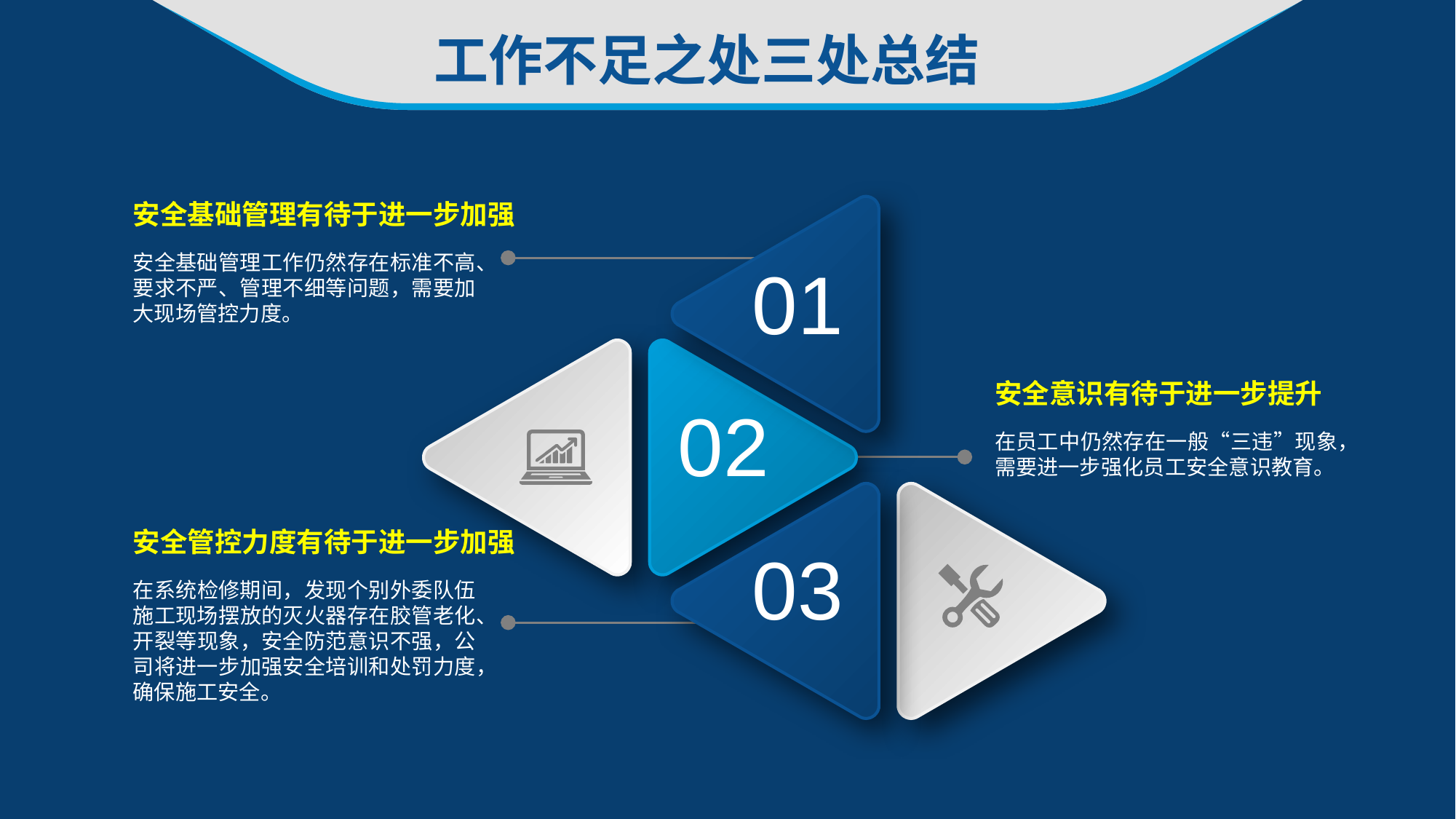

工作不足之处三处总结
安全基础管理有待于进一步加强

安全基础管理工作仍然存在标准不高、要求不严、管理不细等问题，需要加大现场管控力度。
01

安全意识有待于进一步提升
02
在员工中仍然存在一般“三违”现象，需要进一步强化员工安全意识教育。

安全管控力度有待于进一步加强
03

在系统检修期间，发现个别外委队伍施工现场摆放的灭火器存在胶管老化、开裂等现象，安全防范意识不强，公司将进一步加强安全培训和处罚力度，确保施工安全。